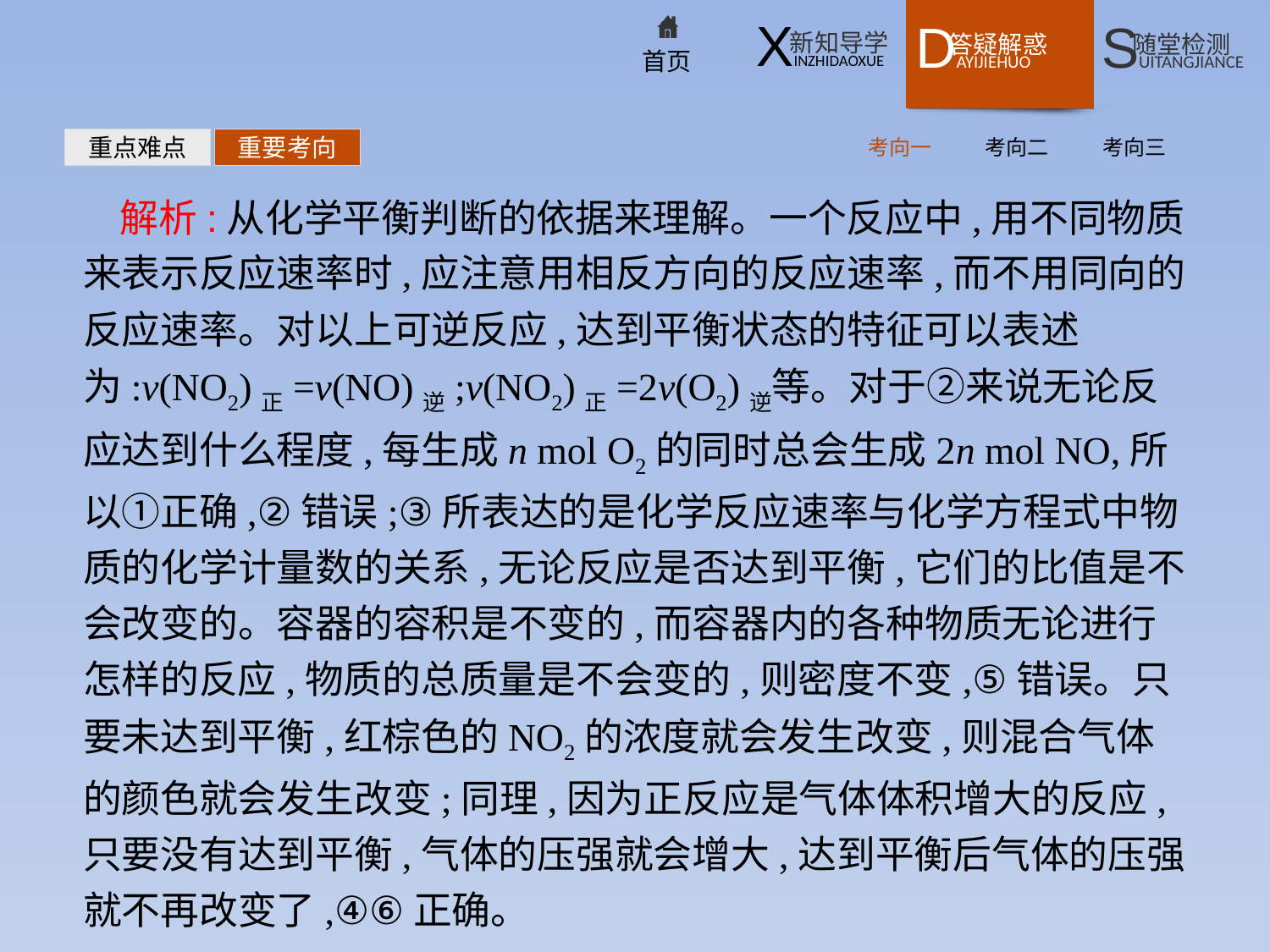

考向一
考向二
考向三
重点难点
重要考向
解析:从化学平衡判断的依据来理解。一个反应中,用不同物质来表示反应速率时,应注意用相反方向的反应速率,而不用同向的反应速率。对以上可逆反应,达到平衡状态的特征可以表述为:v(NO2)正=v(NO)逆;v(NO2)正=2v(O2)逆等。对于②来说无论反应达到什么程度,每生成n mol O2的同时总会生成2n mol NO,所以①正确,②错误;③所表达的是化学反应速率与化学方程式中物质的化学计量数的关系,无论反应是否达到平衡,它们的比值是不会改变的。容器的容积是不变的,而容器内的各种物质无论进行怎样的反应,物质的总质量是不会变的,则密度不变,⑤错误。只要未达到平衡,红棕色的NO2的浓度就会发生改变,则混合气体的颜色就会发生改变;同理,因为正反应是气体体积增大的反应,只要没有达到平衡,气体的压强就会增大,达到平衡后气体的压强就不再改变了,④⑥正确。